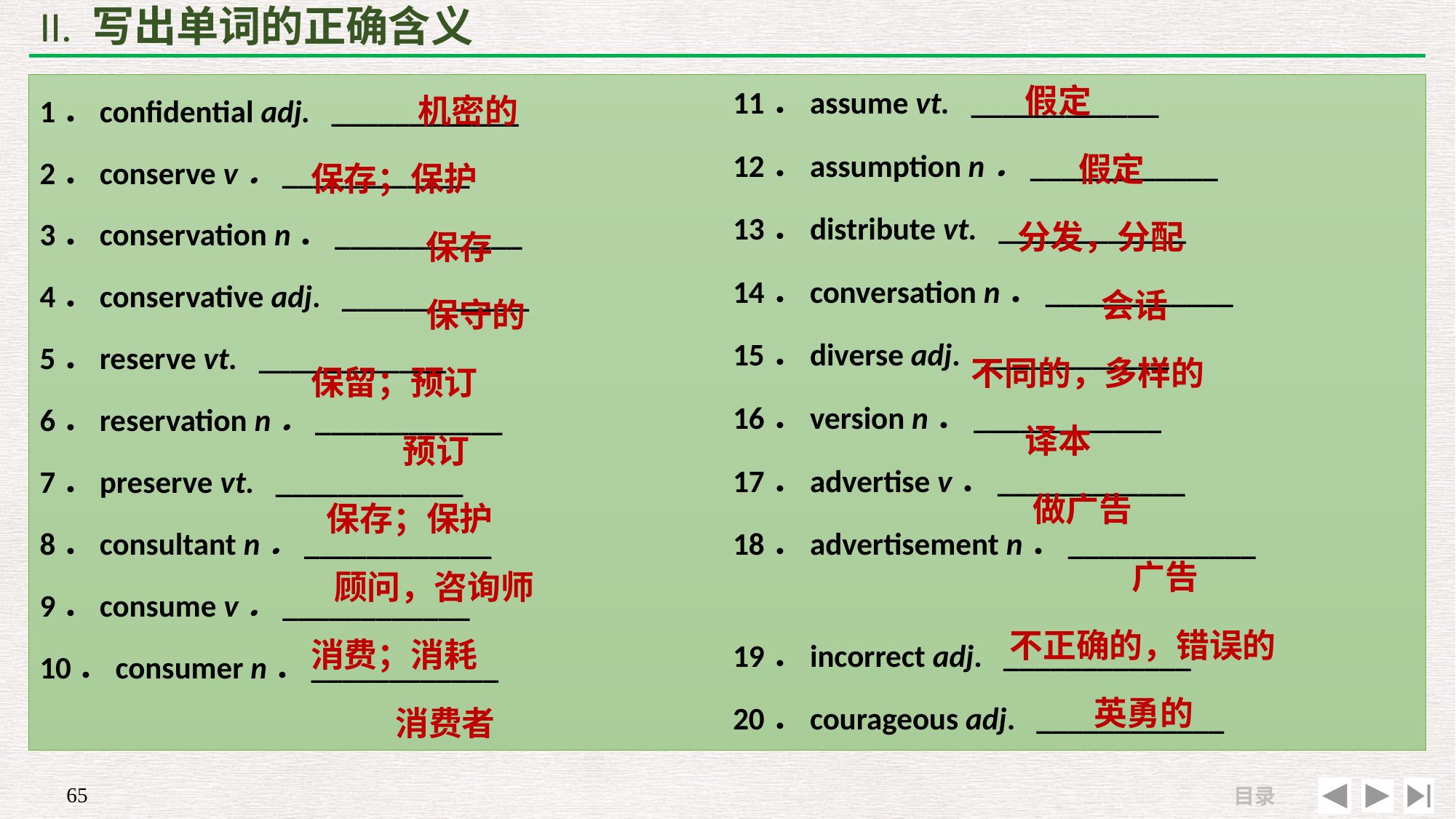

# II. 写出单词的正确含义
      假定
             假定
     分发，分配
                会话
不同的，多样的
      译本
       做广告
                    广告
    不正确的，错误的
               英勇的
             机密的
保存；保护
              保存
              保守的
保留；预订
           预订
 保存；保护
  顾问，咨询师
消费；消耗
          消费者
11．assume vt.   ____________
12．assumption n．____________
13．distribute vt.   ____________
14．conversation n．____________
15．diverse adj.   ____________
16．version n．____________
17．advertise v．____________
18．advertisement n．____________
19．incorrect adj.   ____________
20．courageous adj.   ____________
1．confidential adj.   ____________
2．conserve v．____________
3．conservation n．____________
4．conservative adj.   ____________
5．reserve vt.   ____________
6．reservation n．____________
7．preserve vt.   ____________
8．consultant n．____________
9．consume v．____________
10．consumer n．____________